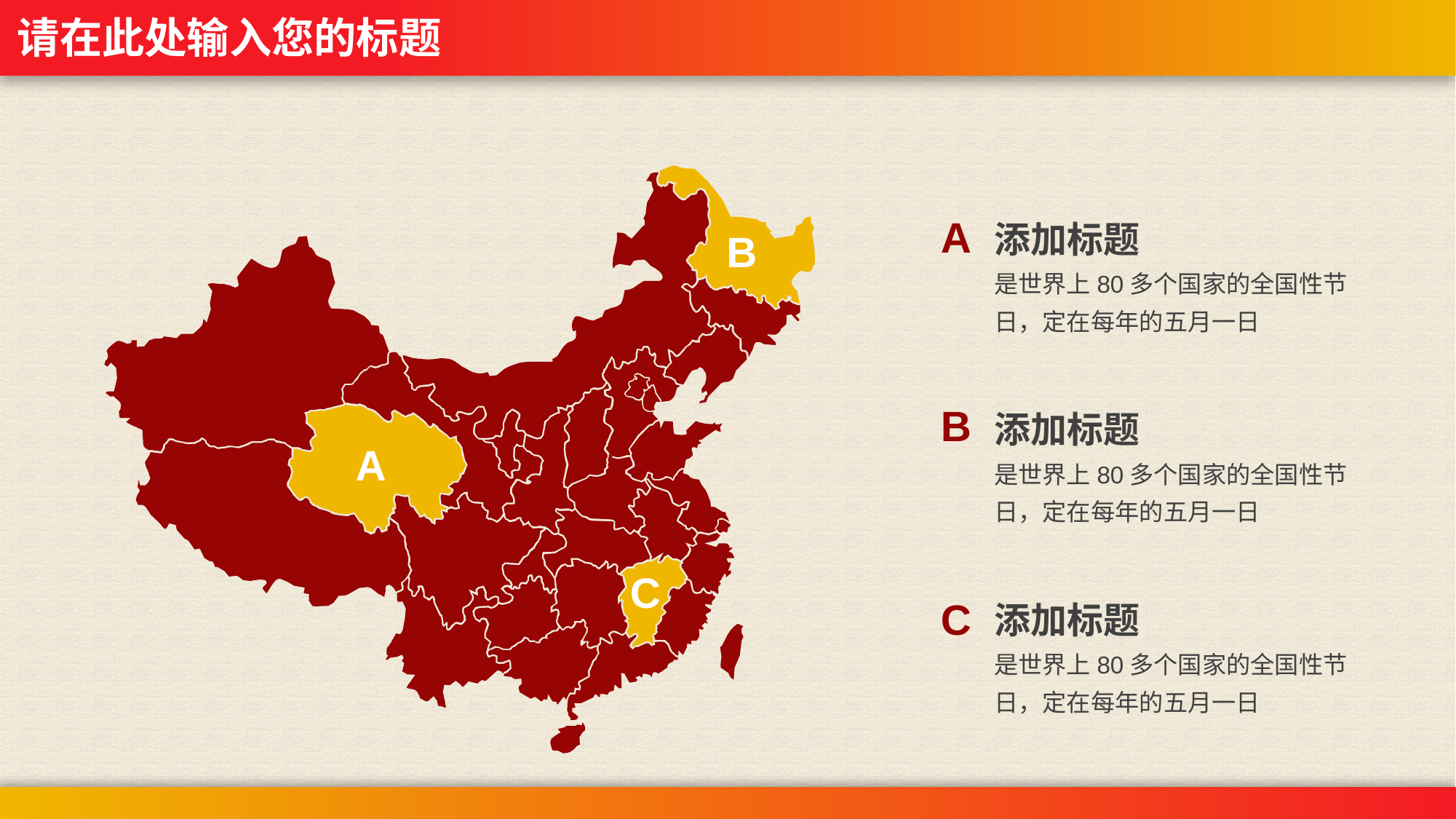

请在此处输入您的标题

添加标题
A
B
是世界上80多个国家的全国性节日，定在每年的五月一日
添加标题
B
A
是世界上80多个国家的全国性节日，定在每年的五月一日
C
添加标题
C
是世界上80多个国家的全国性节日，定在每年的五月一日